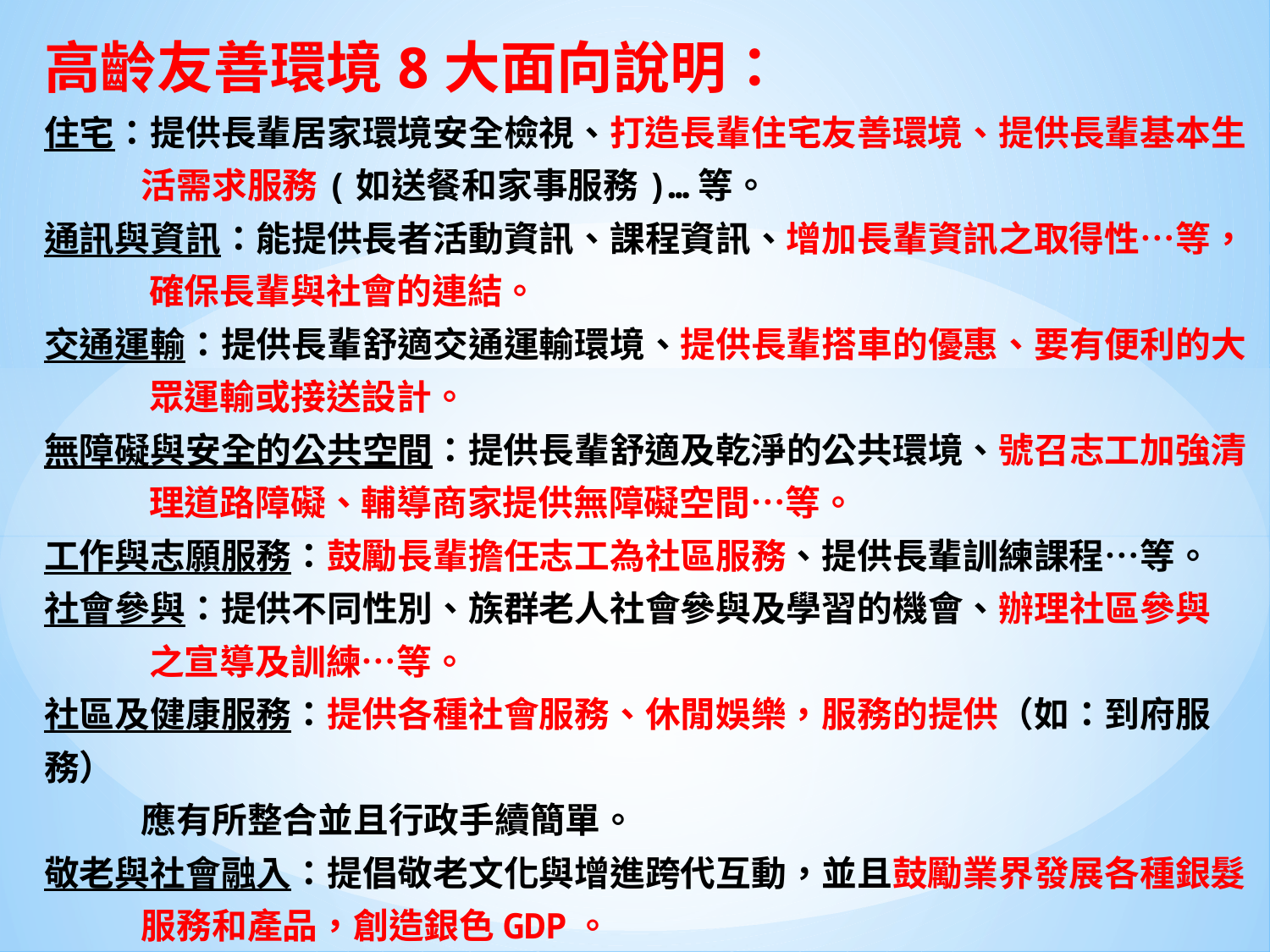

高齡友善環境8大面向說明：
住宅：提供長輩居家環境安全檢視、打造長輩住宅友善環境、提供長輩基本生
           活需求服務(如送餐和家事服務)…等。
通訊與資訊：能提供長者活動資訊、課程資訊、增加長輩資訊之取得性…等，
            確保長輩與社會的連結。
交通運輸：提供長輩舒適交通運輸環境、提供長輩搭車的優惠、要有便利的大
            眾運輸或接送設計。
無障礙與安全的公共空間：提供長輩舒適及乾淨的公共環境、號召志工加強清
            理道路障礙、輔導商家提供無障礙空間…等。
工作與志願服務：鼓勵長輩擔任志工為社區服務、提供長輩訓練課程…等。
社會參與：提供不同性別、族群老人社會參與及學習的機會、辦理社區參與
            之宣導及訓練…等。
社區及健康服務：提供各種社會服務、休閒娛樂，服務的提供（如：到府服務）
           應有所整合並且行政手續簡單。
敬老與社會融入：提倡敬老文化與增進跨代互動，並且鼓勵業界發展各種銀髮
           服務和產品，創造銀色GDP。